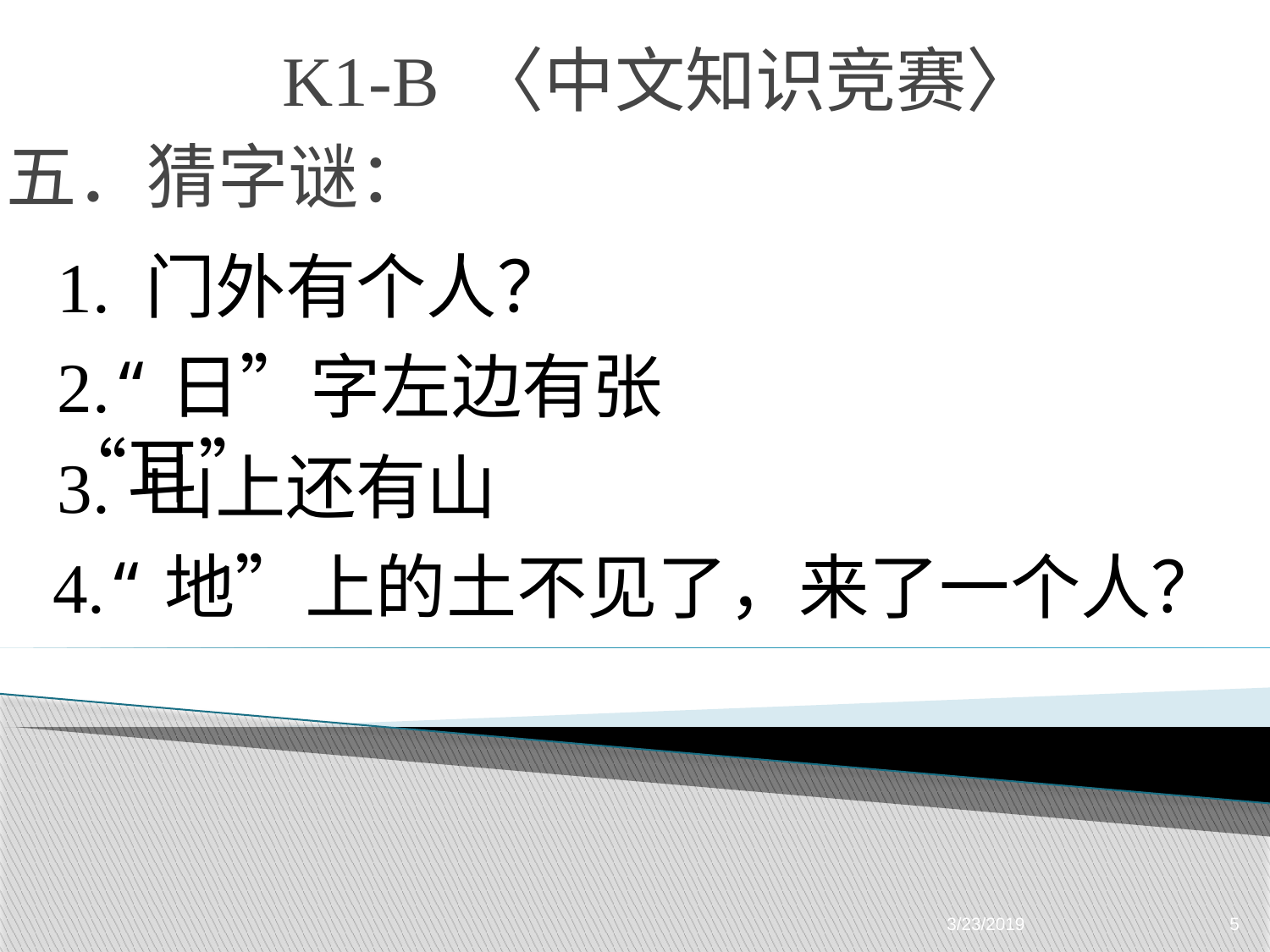

# K1-B 〈中文知识竞赛〉
五．猜字谜：

1. 门外有个人？
2.“日”字左边有张“耳”
3. 山上还有山
4.“地”上的土不见了，来了一个人？

3/23/2019
5